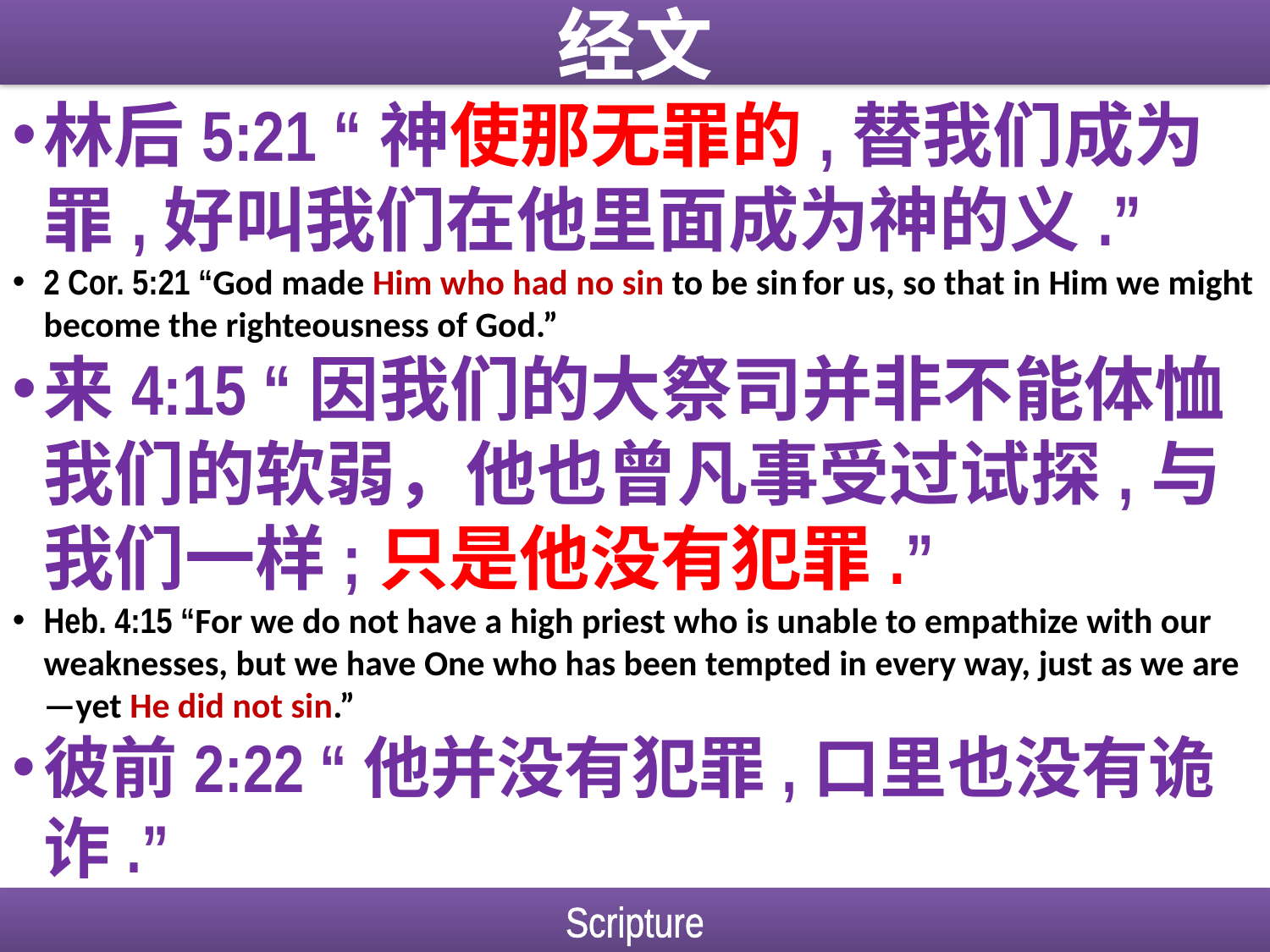

经文
林后5:21 “神使那无罪的,替我们成为罪,好叫我们在他里面成为神的义.”
2 Cor. 5:21 “God made Him who had no sin to be sin for us, so that in Him we might become the righteousness of God.”
来4:15 “因我们的大祭司并非不能体恤我们的软弱，他也曾凡事受过试探,与我们一样;只是他没有犯罪.”
Heb. 4:15 “For we do not have a high priest who is unable to empathize with our weaknesses, but we have One who has been tempted in every way, just as we are—yet He did not sin.”
彼前2:22 “他并没有犯罪,口里也没有诡诈.”
1 Peter 2:22 “He committed no sin, and no deceit was found in his mouth.”
Scripture